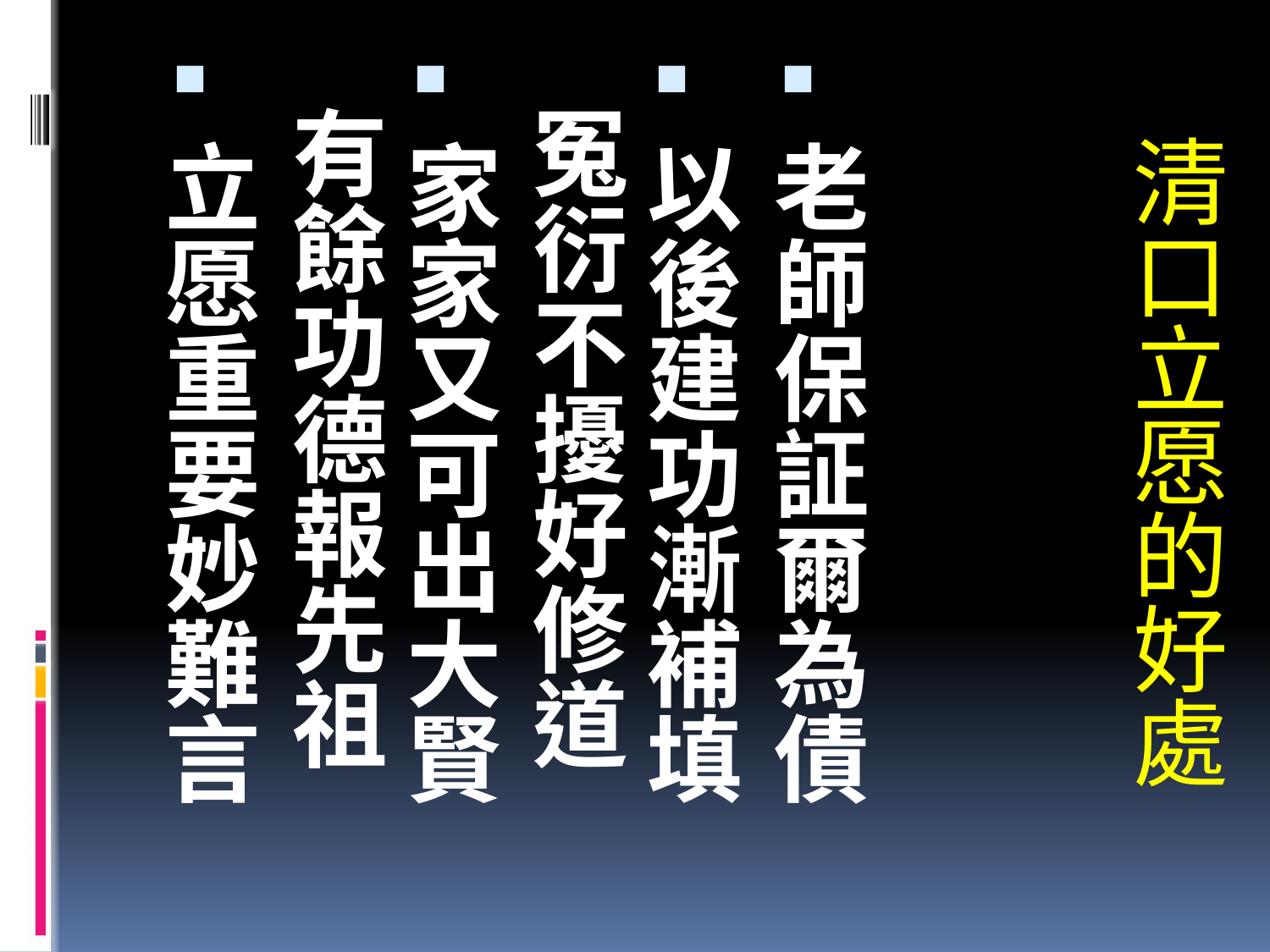

老師保証爾為債
以後建功漸補填
冤衍不擾好修道
家家又可出大賢
有餘功德報先祖
立愿重要妙難言
# 清口立愿的好處